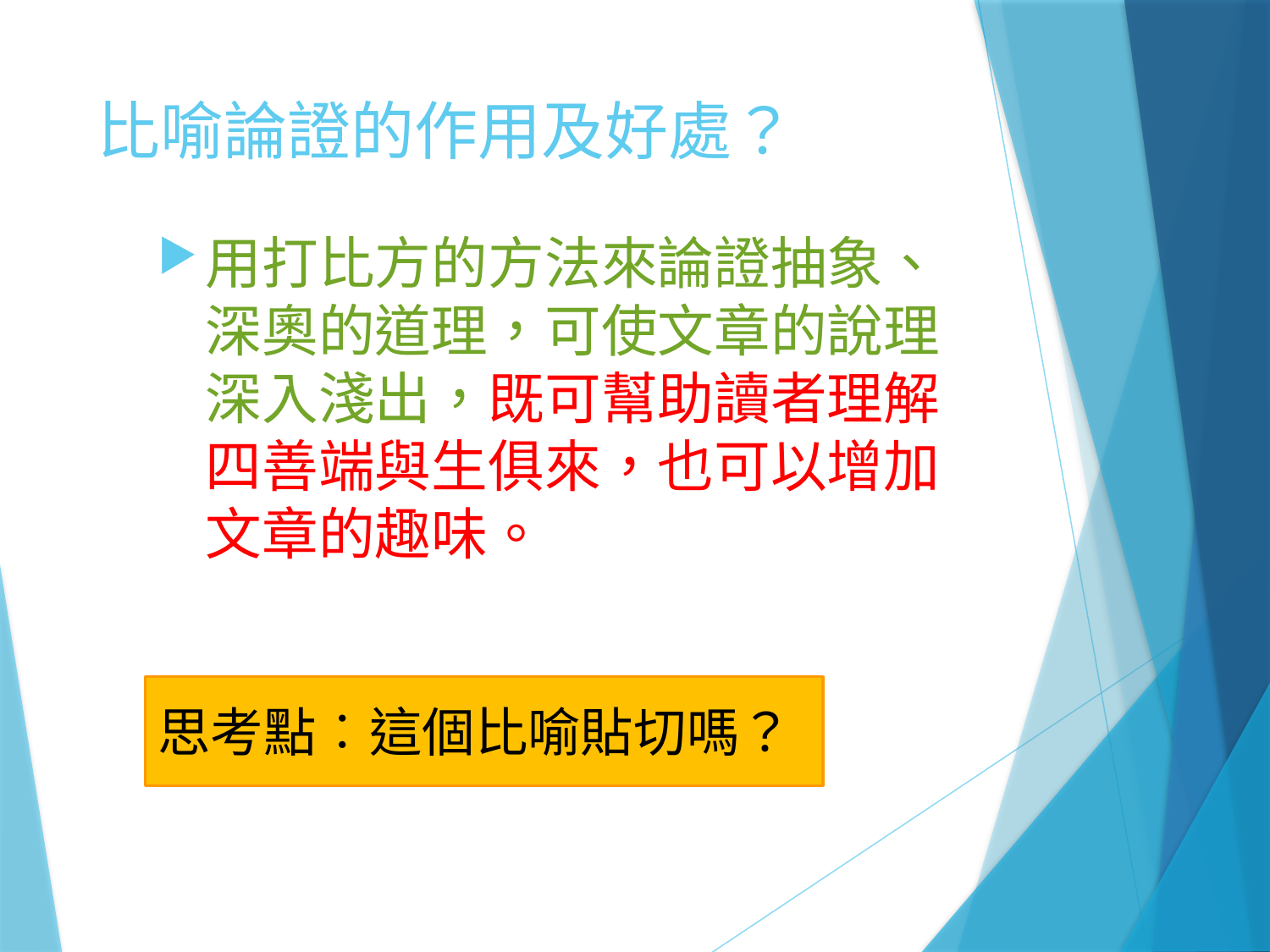

# 比喻論證的作用及好處？
用打比方的方法來論證抽象、 深奧的道理，可使文章的說理深入淺出，既可幫助讀者理解四善端與生俱來，也可以增加文章的趣味。

思考點︰這個比喻貼切嗎？